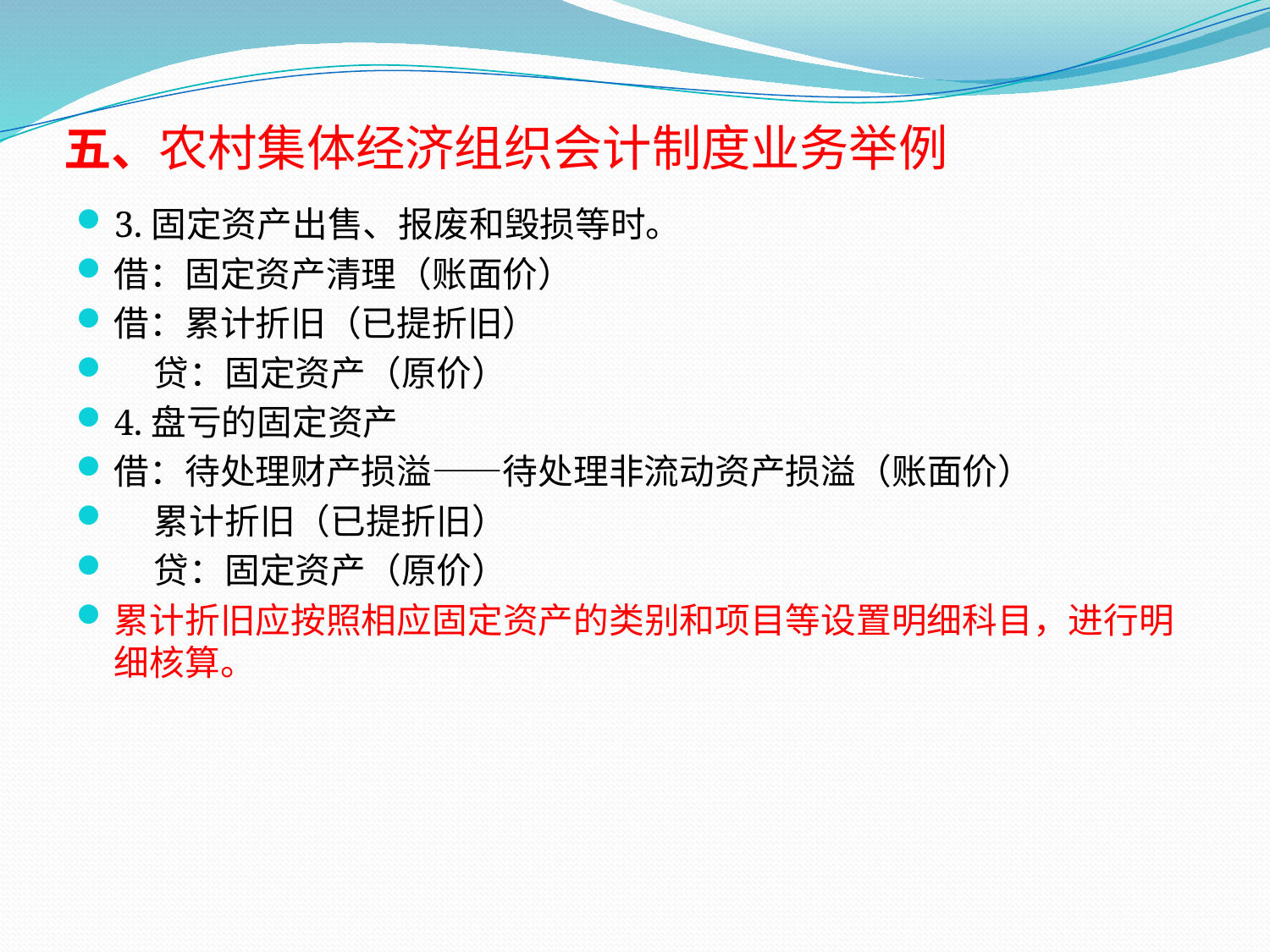

# 五、农村集体经济组织会计制度业务举例
3.固定资产出售、报废和毁损等时。
借：固定资产清理（账面价）
借：累计折旧（已提折旧）
    贷：固定资产（原价）
4.盘亏的固定资产
借：待处理财产损溢——待处理非流动资产损溢（账面价）
    累计折旧（已提折旧）
    贷：固定资产（原价）
累计折旧应按照相应固定资产的类别和项目等设置明细科目，进行明细核算。